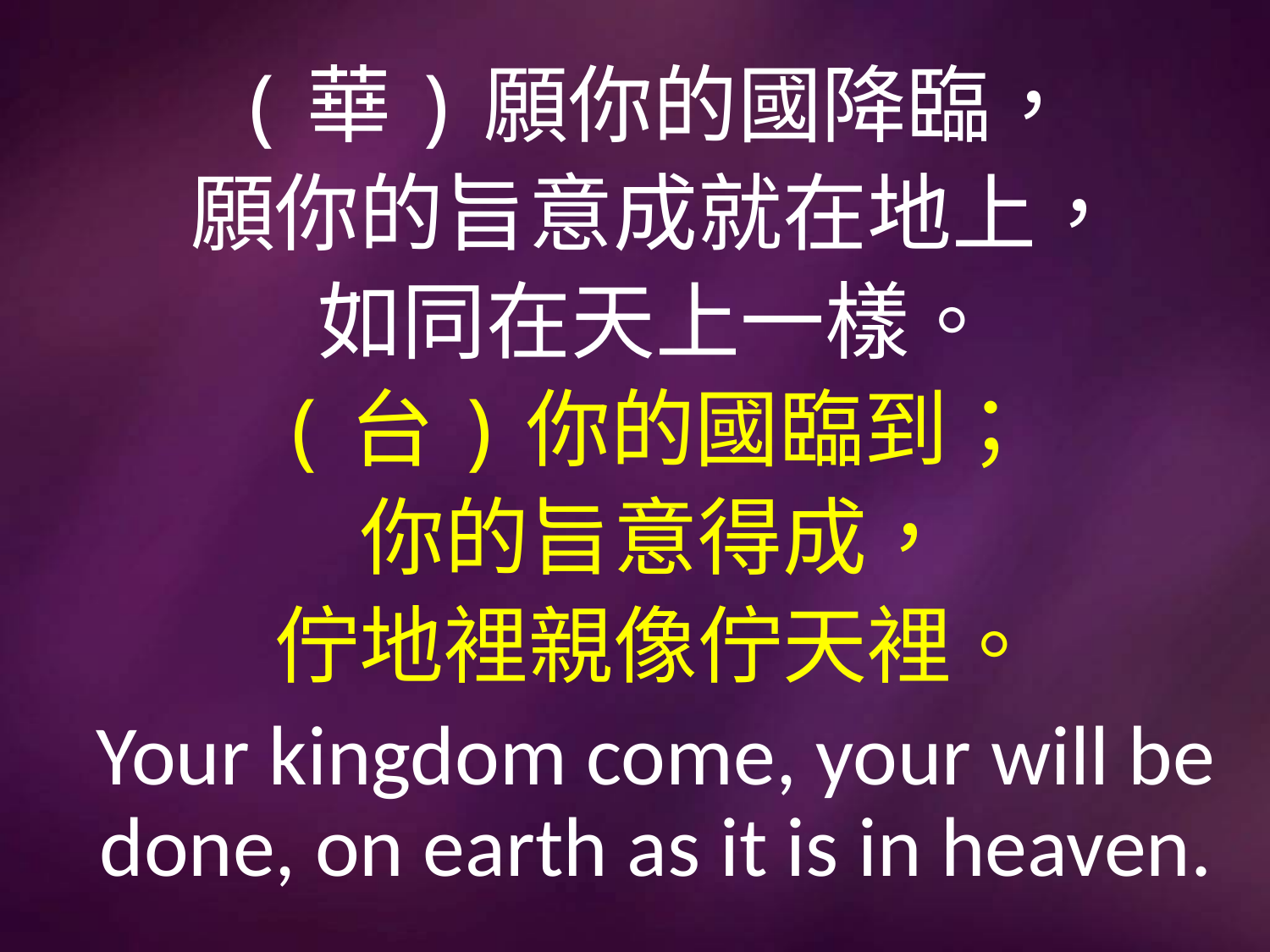

(華)願你的國降臨，
願你的旨意成就在地上，
如同在天上一樣。
(台)你的國臨到；
你的旨意得成，
佇地裡親像佇天裡。
Your kingdom come, your will be done, on earth as it is in heaven.